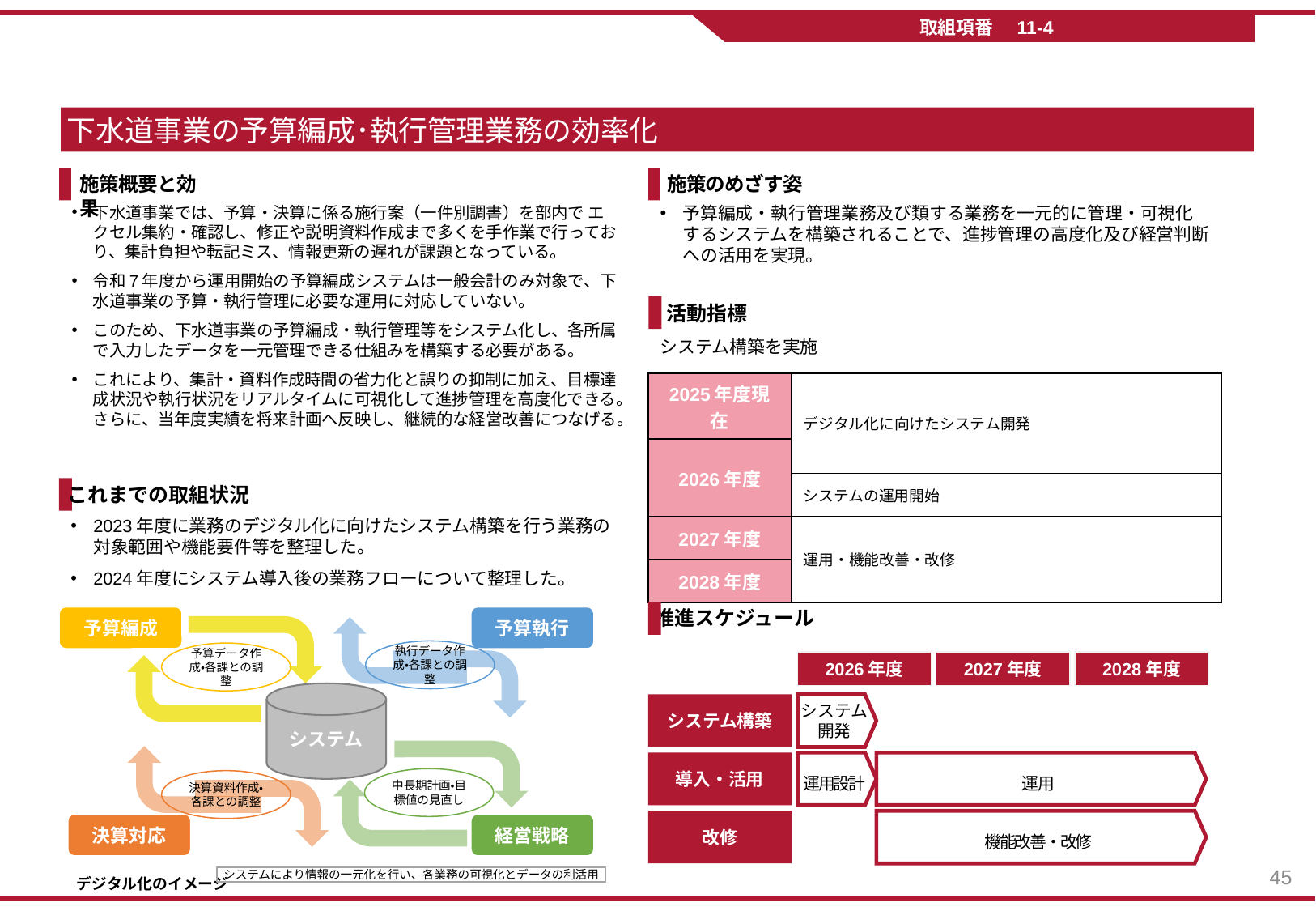

取組項番　11-4
下水道事業の予算編成･執行管理業務の効率化
下水道事業では、予算・決算に係る施行案（一件別調書）を部内で エクセル集約・確認し、修正や説明資料作成まで多くを手作業で行っており、集計負担や転記ミス、情報更新の遅れが課題となっている。
令和7年度から運用開始の予算編成システムは一般会計のみ対象で、下水道事業の予算・執行管理に必要な運用に対応していない。
このため、下水道事業の予算編成・執行管理等をシステム化し、各所属で入力したデータを一元管理できる仕組みを構築する必要がある。
これにより、集計・資料作成時間の省力化と誤りの抑制に加え、目標達成状況や執行状況をリアルタイムに可視化して進捗管理を高度化できる。さらに、当年度実績を将来計画へ反映し、継続的な経営改善につなげる。
予算編成・執行管理業務及び類する業務を一元的に管理・可視化するシステムを構築されることで、進捗管理の高度化及び経営判断への活用を実現。

活動指標
システム構築を実施
| 2025年度現在 | デジタル化に向けたシステム開発 |
| --- | --- |
| 2026年度 |  |
|  | システムの運用開始 |
| 2027年度 | 運用・機能改善・改修 |
| 2028年度 |  |

これまでの取組状況
2023年度に業務のデジタル化に向けたシステム構築を行う業務の対象範囲や機能要件等を整理した。
2024年度にシステム導入後の業務フローについて整理した。

推進スケジュール
予算編成
予算執行

執行データ作成・各課との調整
予算データ作成・各課との調整
2026年度
2027年度
2028年度
システム
システム構築
システム
開発

導入・活用
運用設計
運用
中長期計画・目標値の見直し
決算資料作成・各課との調整
改修
機能改善・改修
決算対応
経営戦略
45
システムにより情報の一元化を行い、各業務の可視化とデータの利活用
デジタル化のイメージ